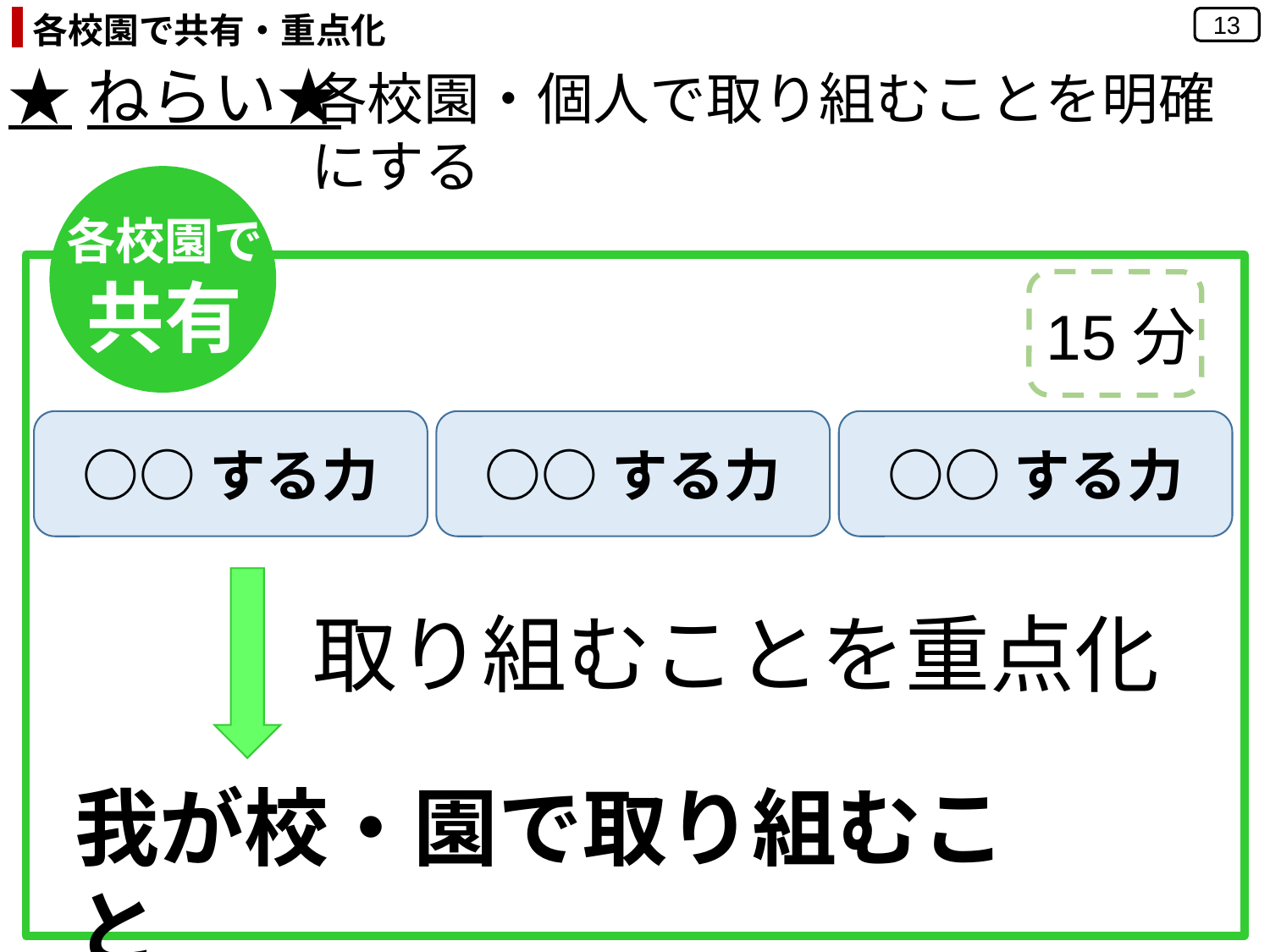

各校園で共有・重点化

13
各校園・個人で取り組むことを明確にする
★ねらい★

各校園で共有

15分
○○する力
○○する力
○○する力

取り組むことを重点化
我が校・園で取り組むこと